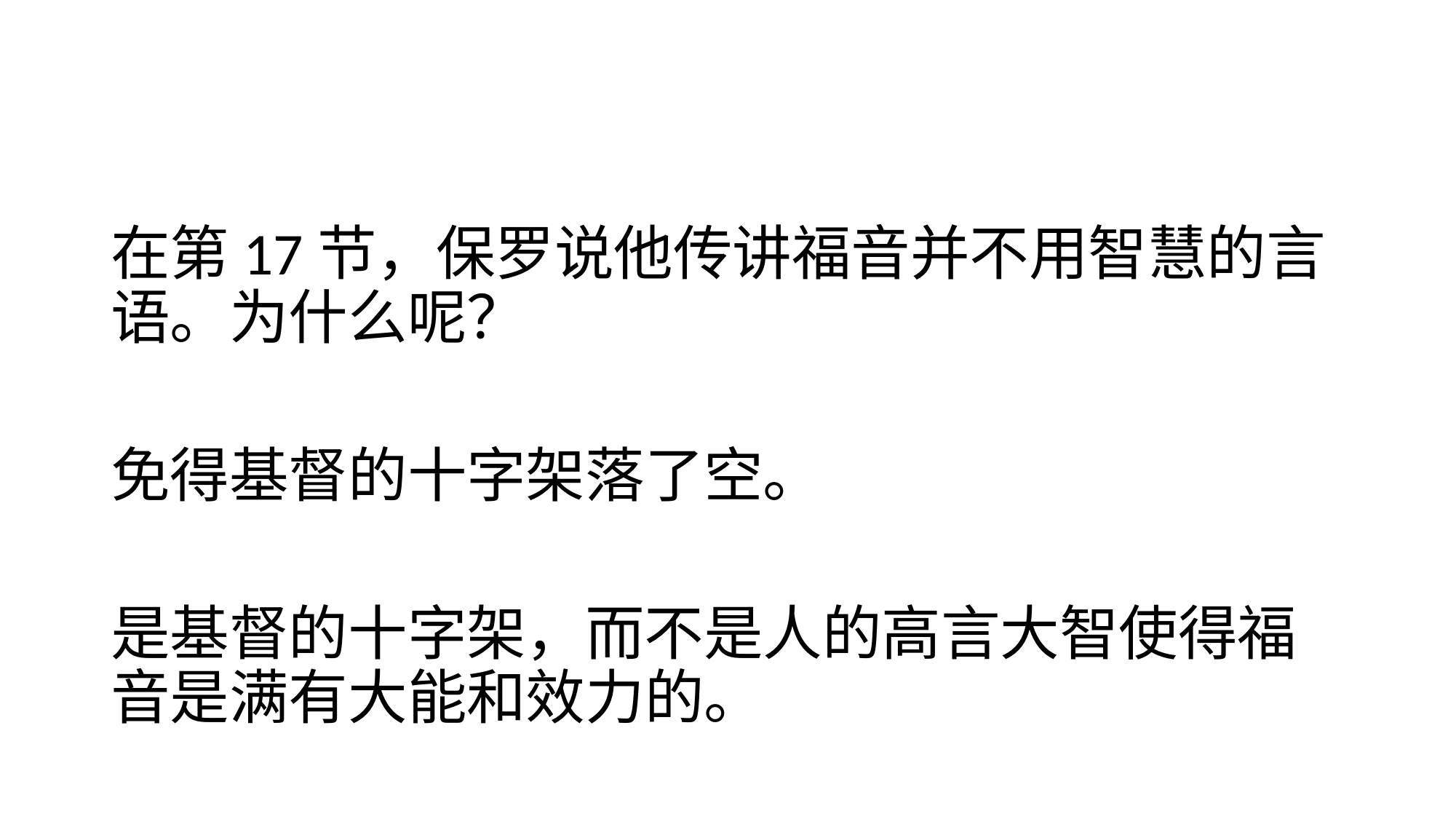

#
在第17节，保罗说他传讲福音并不用智慧的言语。为什么呢？

免得基督的十字架落了空。

是基督的十字架，而不是人的高言大智使得福音是满有大能和效力的。